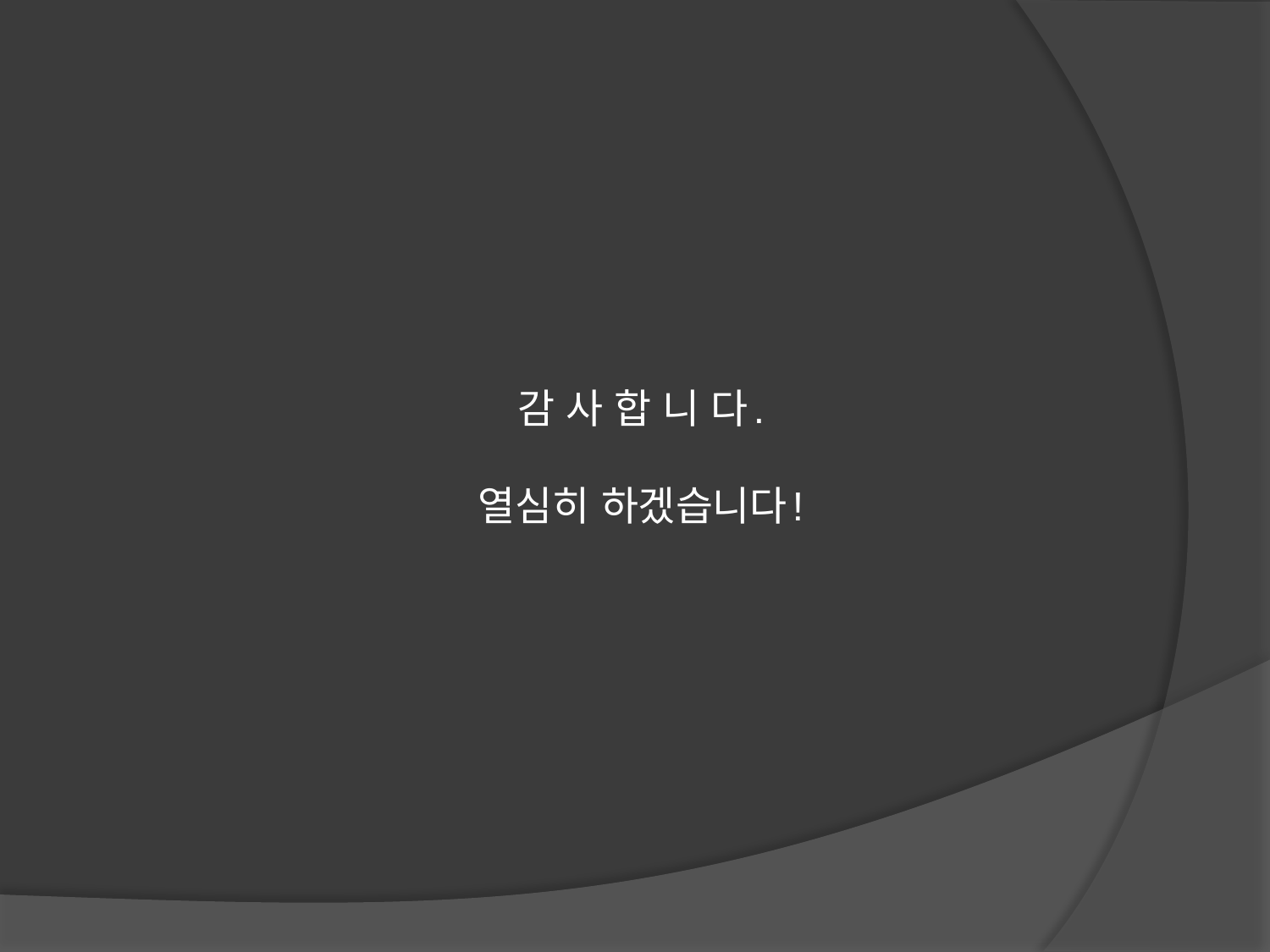

# 감 사 합 니 다. 열심히 하겠습니다!